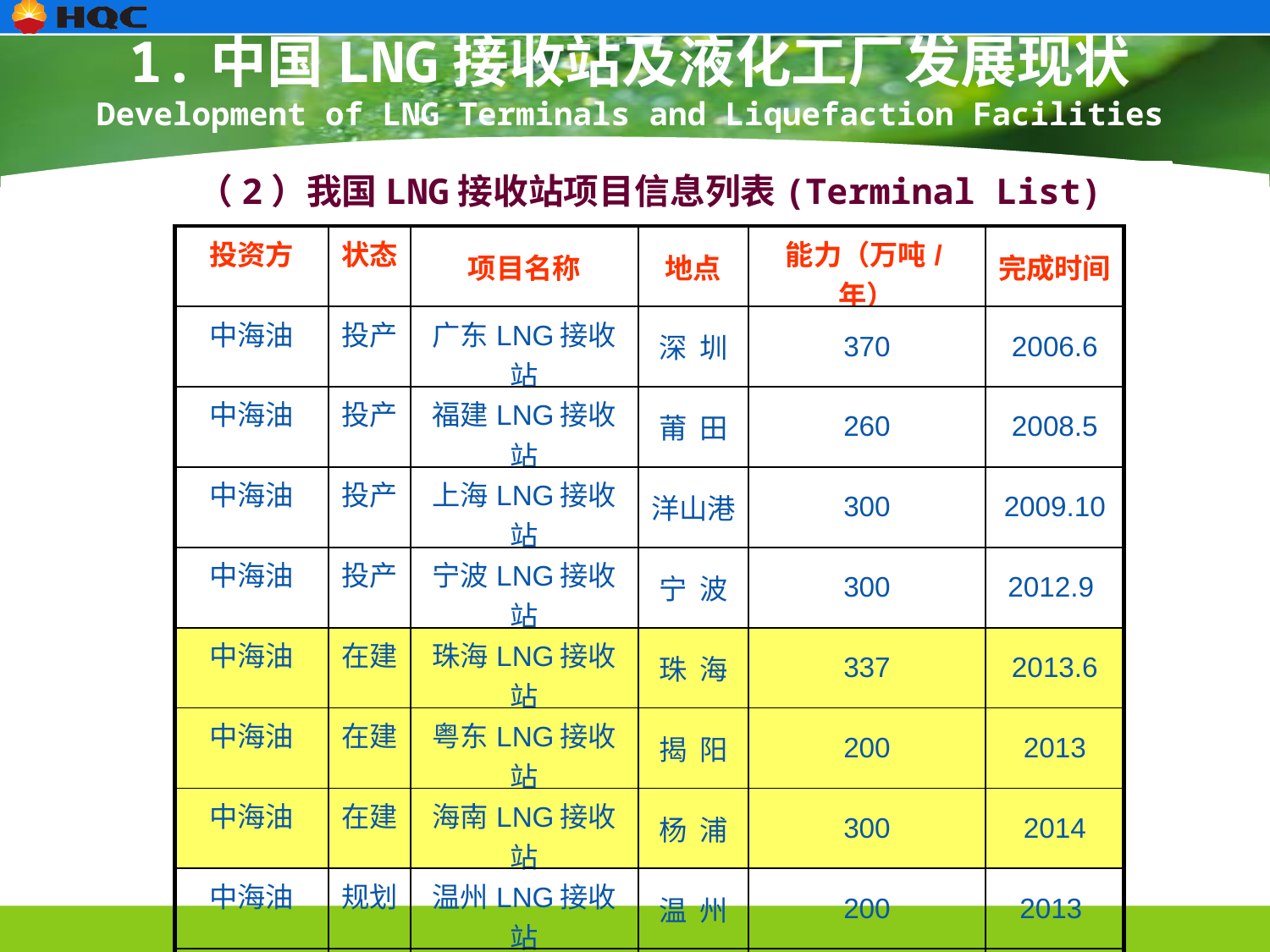

1.中国LNG接收站及液化工厂发展现状
Development of LNG Terminals and Liquefaction Facilities of China
（2）我国LNG接收站项目信息列表(Terminal List)
| 投资方 | 状态 | 项目名称 | 地点 | 能力（万吨/年） | 完成时间 |
| --- | --- | --- | --- | --- | --- |
| 中海油 | 投产 | 广东LNG接收站 | 深 圳 | 370 | 2006.6 |
| 中海油 | 投产 | 福建LNG接收站 | 莆 田 | 260 | 2008.5 |
| 中海油 | 投产 | 上海LNG接收站 | 洋山港 | 300 | 2009.10 |
| 中海油 | 投产 | 宁波LNG接收站 | 宁 波 | 300 | 2012.9 |
| 中海油 | 在建 | 珠海LNG接收站 | 珠 海 | 337 | 2013.6 |
| 中海油 | 在建 | 粤东LNG接收站 | 揭 阳 | 200 | 2013 |
| 中海油 | 在建 | 海南LNG接收站 | 杨 浦 | 300 | 2014 |
| 中海油 | 规划 | 温州LNG接收站 | 温 州 | 200 | 2013 |
| 中海油 | 规划 | 粤西LNG接收站 | 湛 江 | 300 | 2015 |
| 中海油 | 规划 | 天津LNG接收站 | 天津港 | （浮式）220 | / |
| 中海油 | 规划 | 江苏LNG接收站 | 滨 海 | 300 | / |
| 中石化 | 在建 | 青岛LNG接收站 | 青 岛 | 300 | 2013.11 |
| 中石化 | 在建 | 广西LNG接收站 | 北海市 | 300 | 2015 |